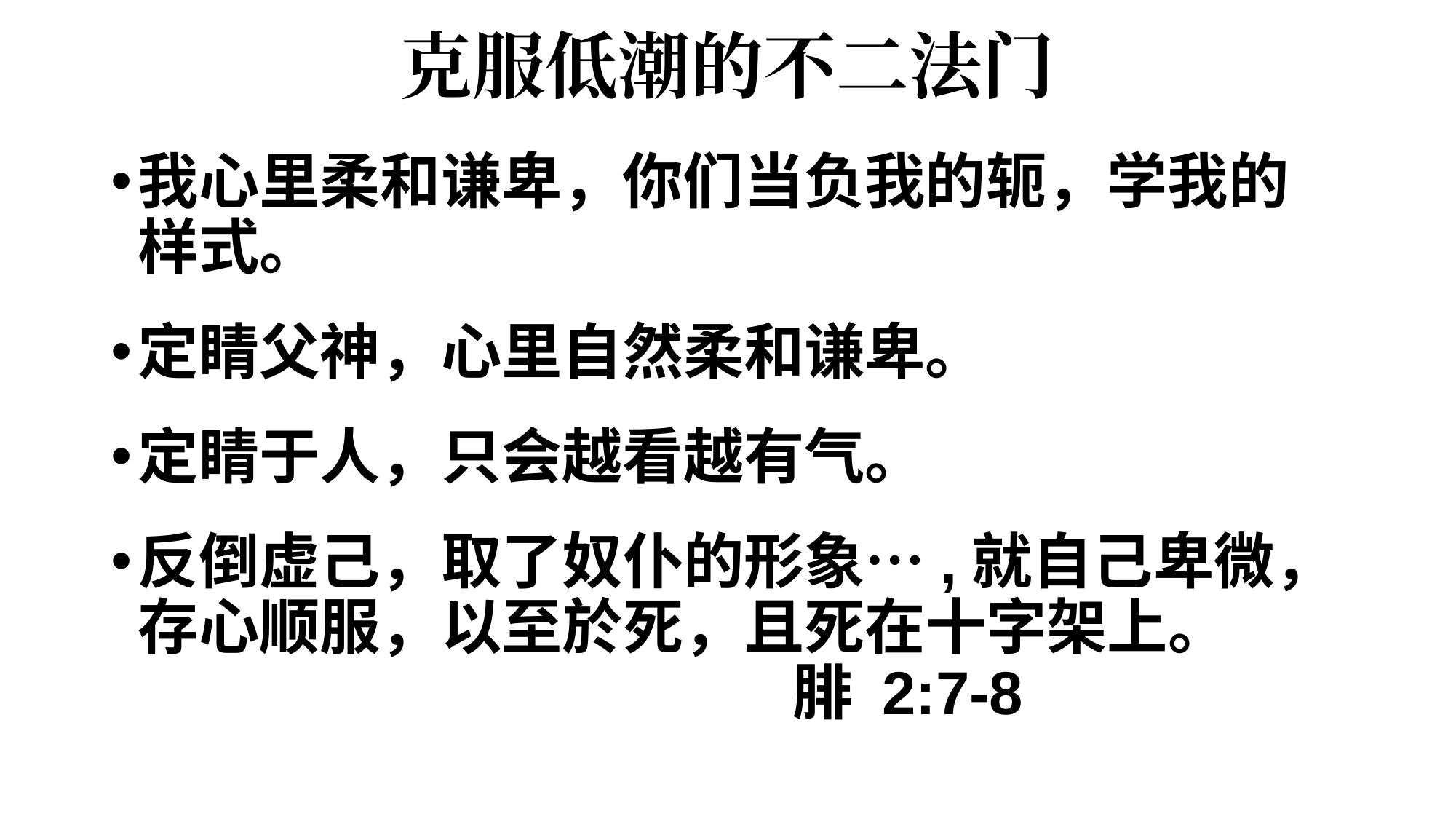

# 克服低潮的不二法门
我心里柔和谦卑，你们当负我的轭，学我的样式。
定睛父神，心里自然柔和谦卑。
定睛于人，只会越看越有气。
反倒虚己，取了奴仆的形象…,就自己卑微，存心顺服，以至於死，且死在十字架上。								腓 2:7-8